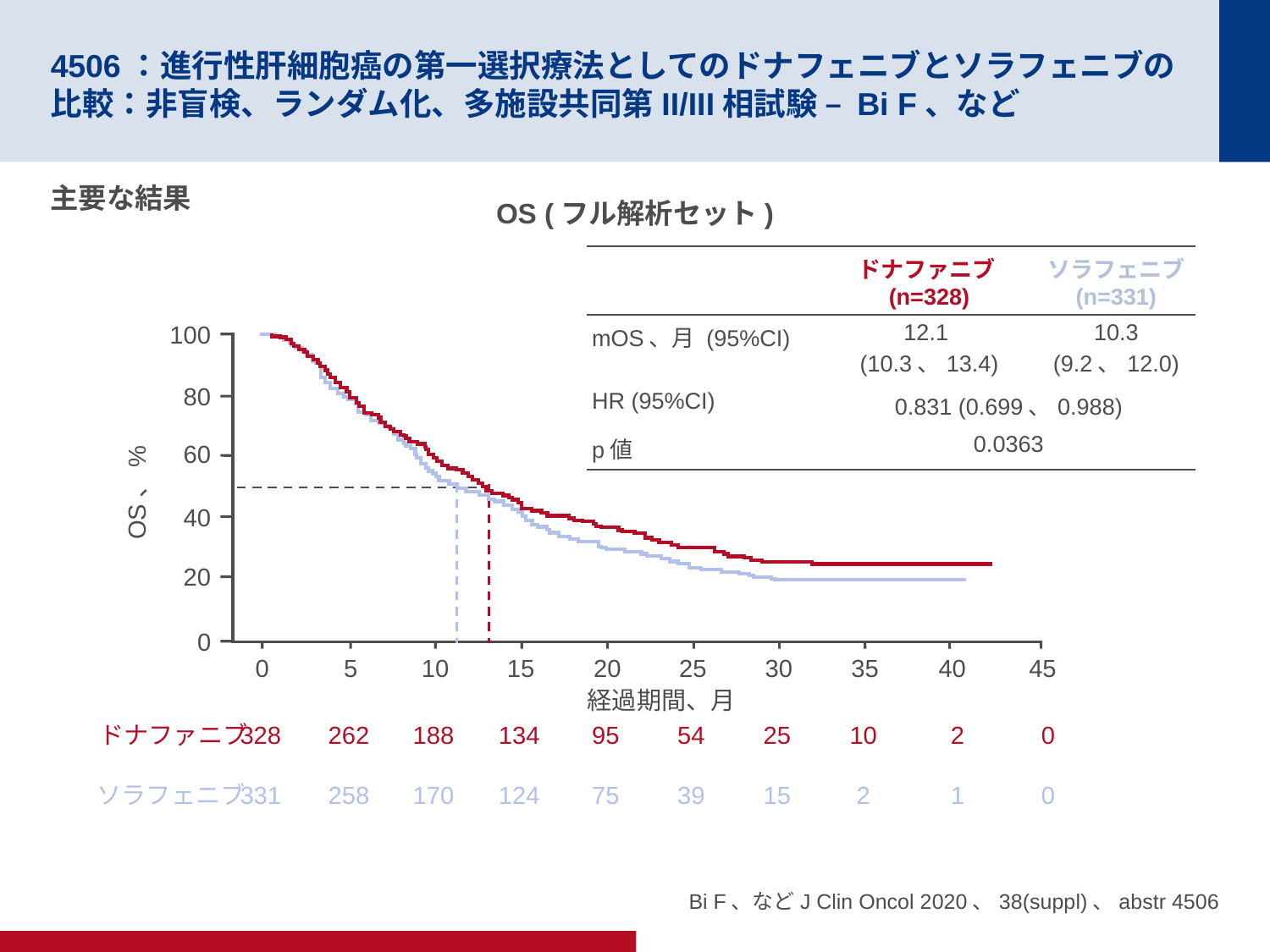

# 4506：進行性肝細胞癌の第一選択療法としてのドナフェニブとソラフェニブの比較：非盲検、ランダム化、多施設共同第II/III相試験 – Bi F、など
主要な結果

OS (フル解析セット)
|  | ドナファニブ (n=328) | ソラフェニブ (n=331) |
| --- | --- | --- |
| mOS、月 (95%CI) | 12.1 (10.3、13.4) | 10.3 (9.2、12.0) |
| HR (95%CI) | 0.831 (0.699、0.988) |  |
| p値 | 0.0363 |  |
100

80

60

OS、%
40

20

0

0
5
10
15
20
25
30
35
40
45
経過期間、月
ドナファニブ
328
262
188
134
95
54
25
10
2
0
ソラフェニブ
331
258
170
124
75
39
15
2
1
0
Bi F、などJ Clin Oncol 2020、38(suppl)、abstr 4506